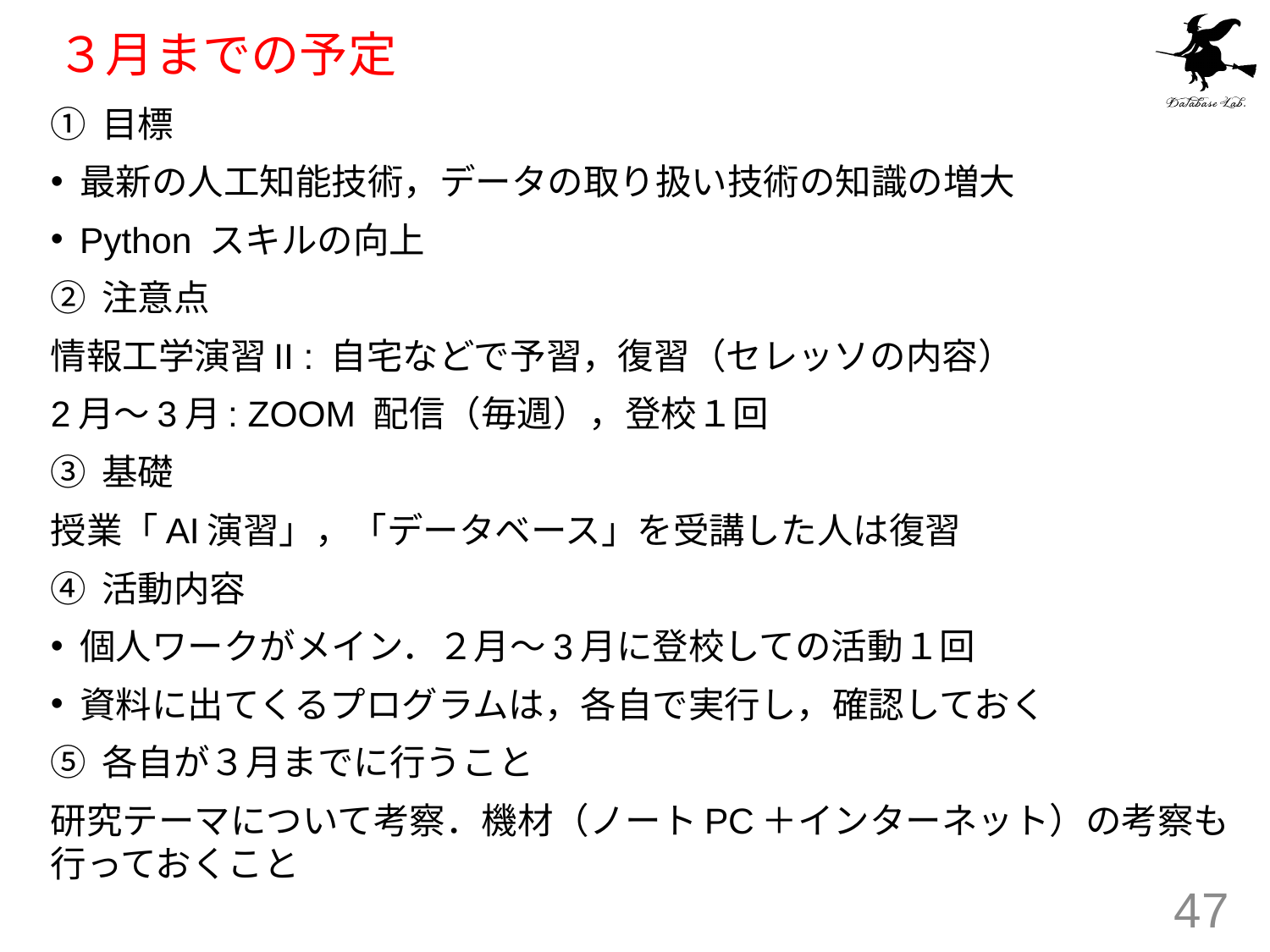

# ３月までの予定
① 目標
最新の人工知能技術，データの取り扱い技術の知識の増大
Python スキルの向上
② 注意点
情報工学演習II : 自宅などで予習，復習（セレッソの内容）
2月～3月: ZOOM 配信（毎週），登校１回
③ 基礎
授業「AI演習」，「データベース」を受講した人は復習
④ 活動内容
個人ワークがメイン．２月～3月に登校しての活動１回
資料に出てくるプログラムは，各自で実行し，確認しておく
⑤ 各自が３月までに行うこと
研究テーマについて考察．機材（ノートPC＋インターネット）の考察も行っておくこと

47